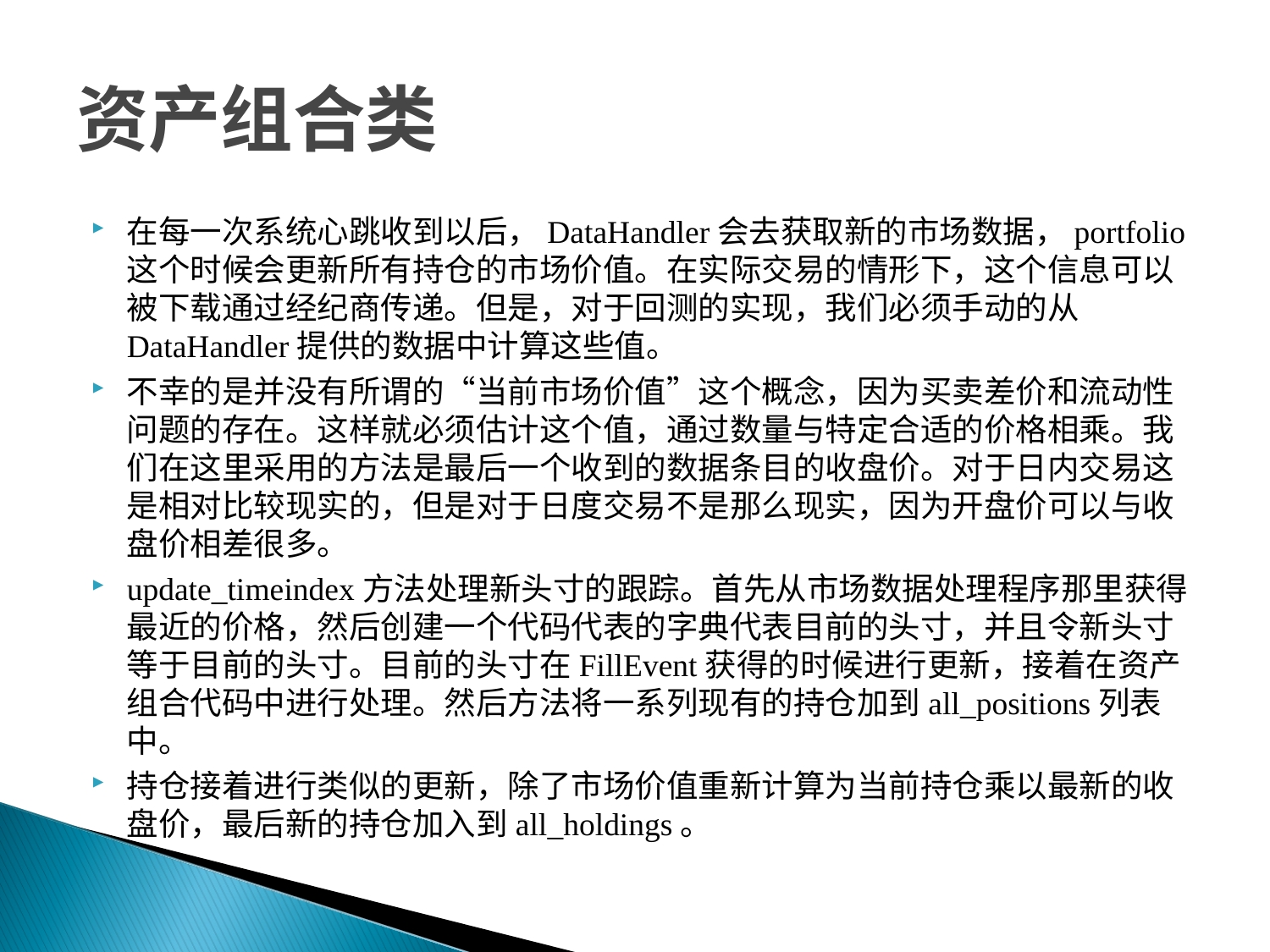

# 资产组合类
在每一次系统心跳收到以后，DataHandler会去获取新的市场数据，portfolio这个时候会更新所有持仓的市场价值。在实际交易的情形下，这个信息可以被下载通过经纪商传递。但是，对于回测的实现，我们必须手动的从DataHandler提供的数据中计算这些值。
不幸的是并没有所谓的“当前市场价值”这个概念，因为买卖差价和流动性问题的存在。这样就必须估计这个值，通过数量与特定合适的价格相乘。我们在这里采用的方法是最后一个收到的数据条目的收盘价。对于日内交易这是相对比较现实的，但是对于日度交易不是那么现实，因为开盘价可以与收盘价相差很多。
update_timeindex方法处理新头寸的跟踪。首先从市场数据处理程序那里获得最近的价格，然后创建一个代码代表的字典代表目前的头寸，并且令新头寸等于目前的头寸。目前的头寸在FillEvent获得的时候进行更新，接着在资产组合代码中进行处理。然后方法将一系列现有的持仓加到all_positions列表中。
持仓接着进行类似的更新，除了市场价值重新计算为当前持仓乘以最新的收盘价，最后新的持仓加入到all_holdings。